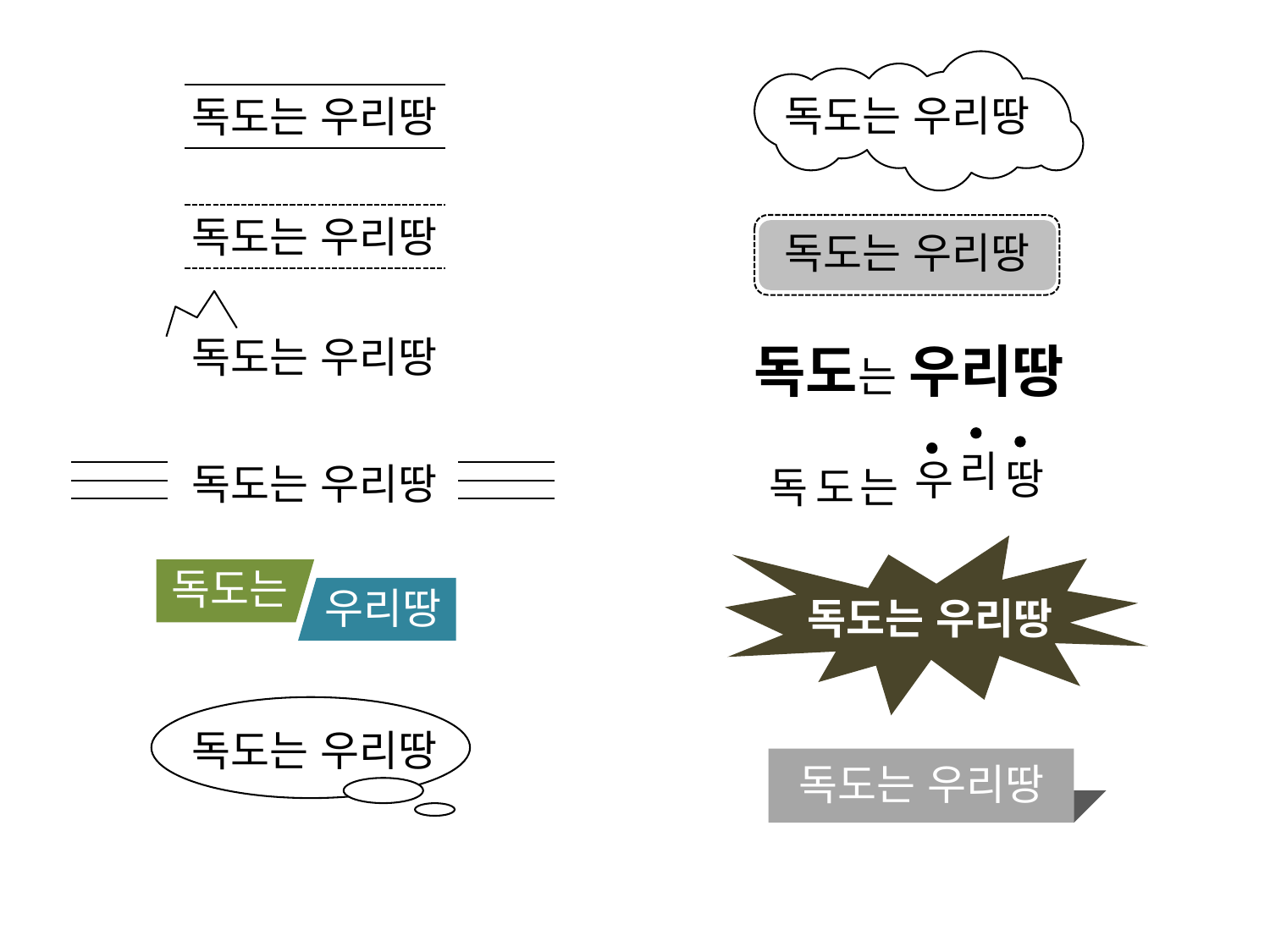

독도는 우리땅
독도는 우리땅
독도는 우리땅

독도는 우리땅

독도는 우리땅
독도는 우리땅

리

땅
우
독도는 우리땅
독
도
는

독도는

우리땅

독도는 우리땅

독도는 우리땅

독도는 우리땅